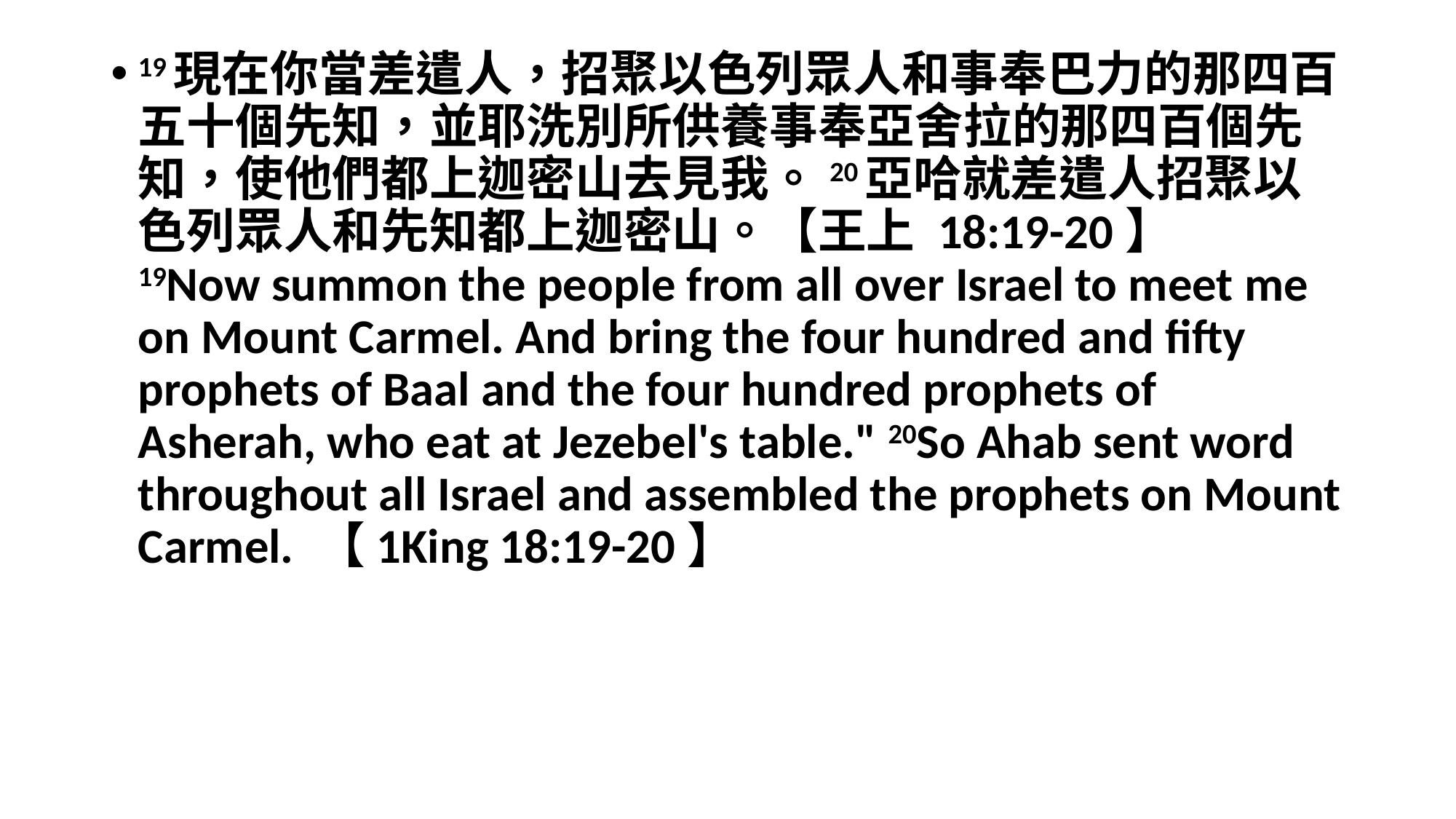

#
19現在你當差遣人，招聚以色列眾人和事奉巴力的那四百五十個先知，並耶洗別所供養事奉亞舍拉的那四百個先知，使他們都上迦密山去見我。20亞哈就差遣人招聚以色列眾人和先知都上迦密山。【王上 18:19-20】
19Now summon the people from all over Israel to meet me on Mount Carmel. And bring the four hundred and fifty prophets of Baal and the four hundred prophets of Asherah, who eat at Jezebel's table." 20So Ahab sent word throughout all Israel and assembled the prophets on Mount Carmel. 【1King 18:19-20】